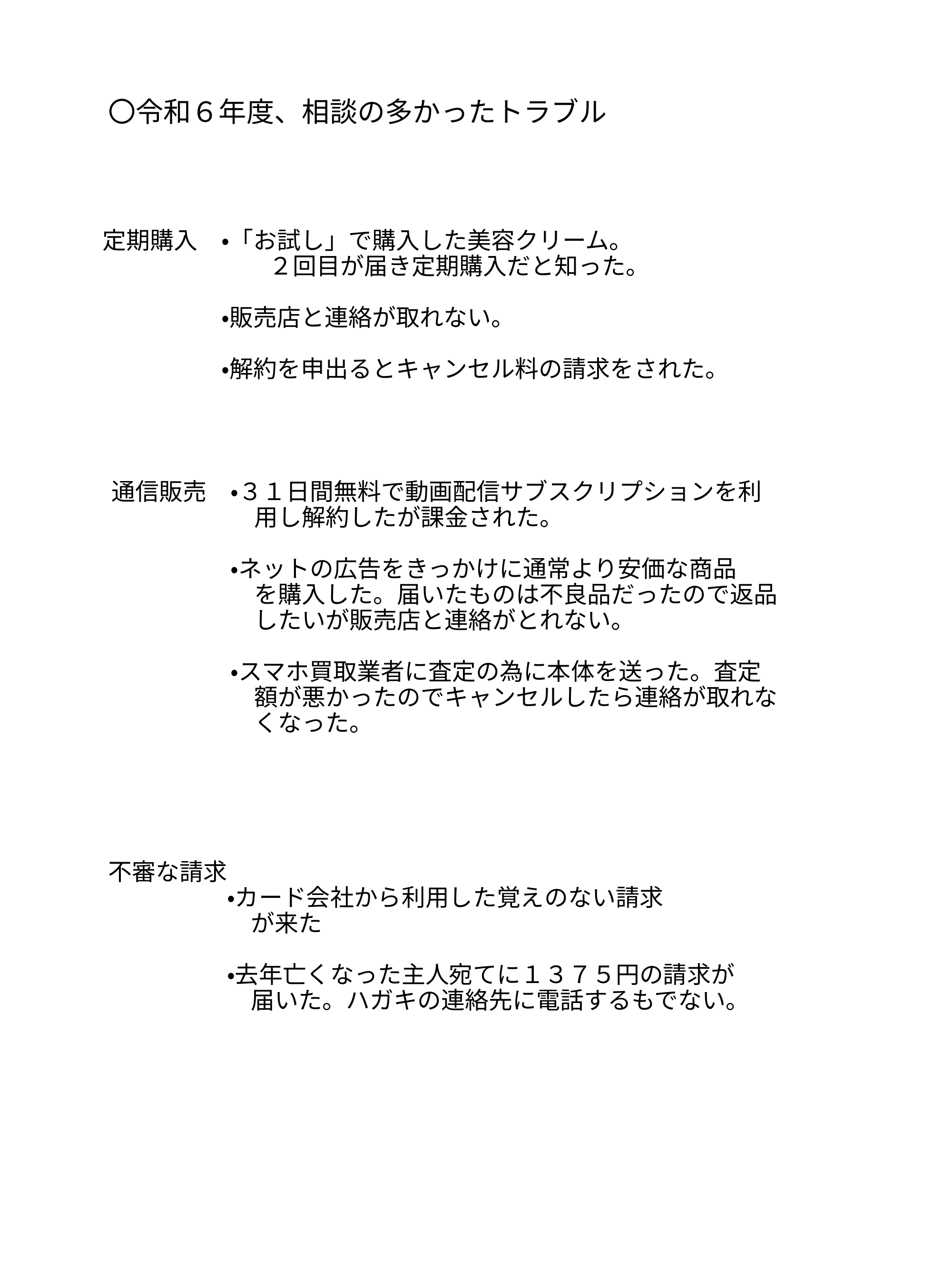

〇令和６年度、相談の多かったトラブル
# 定期購入　・「お試し」で購入した美容クリーム。 　　　　　　　２回目が届き定期購入だと知った。 　　　　　・販売店と連絡が取れない。 　　　　　・解約を申出るとキャンセル料の請求をされた。
通信販売　・３１日間無料で動画配信サブスクリプションを利
　　　　　　用し解約したが課金された。

　　　　　・ネットの広告をきっかけに通常より安価な商品
　　　　　　を購入した。届いたものは不良品だったので返品
　　　　　　したいが販売店と連絡がとれない。

　　　　　・スマホ買取業者に査定の為に本体を送った。査定
　　　　　　額が悪かったのでキャンセルしたら連絡が取れな
　　　　　　くなった。
不審な請求
　　　　　・カード会社から利用した覚えのない請求
　　　　　　が来た

　　　　　・去年亡くなった主人宛てに１３７５円の請求が
　　　　　　届いた。ハガキの連絡先に電話するもでない。